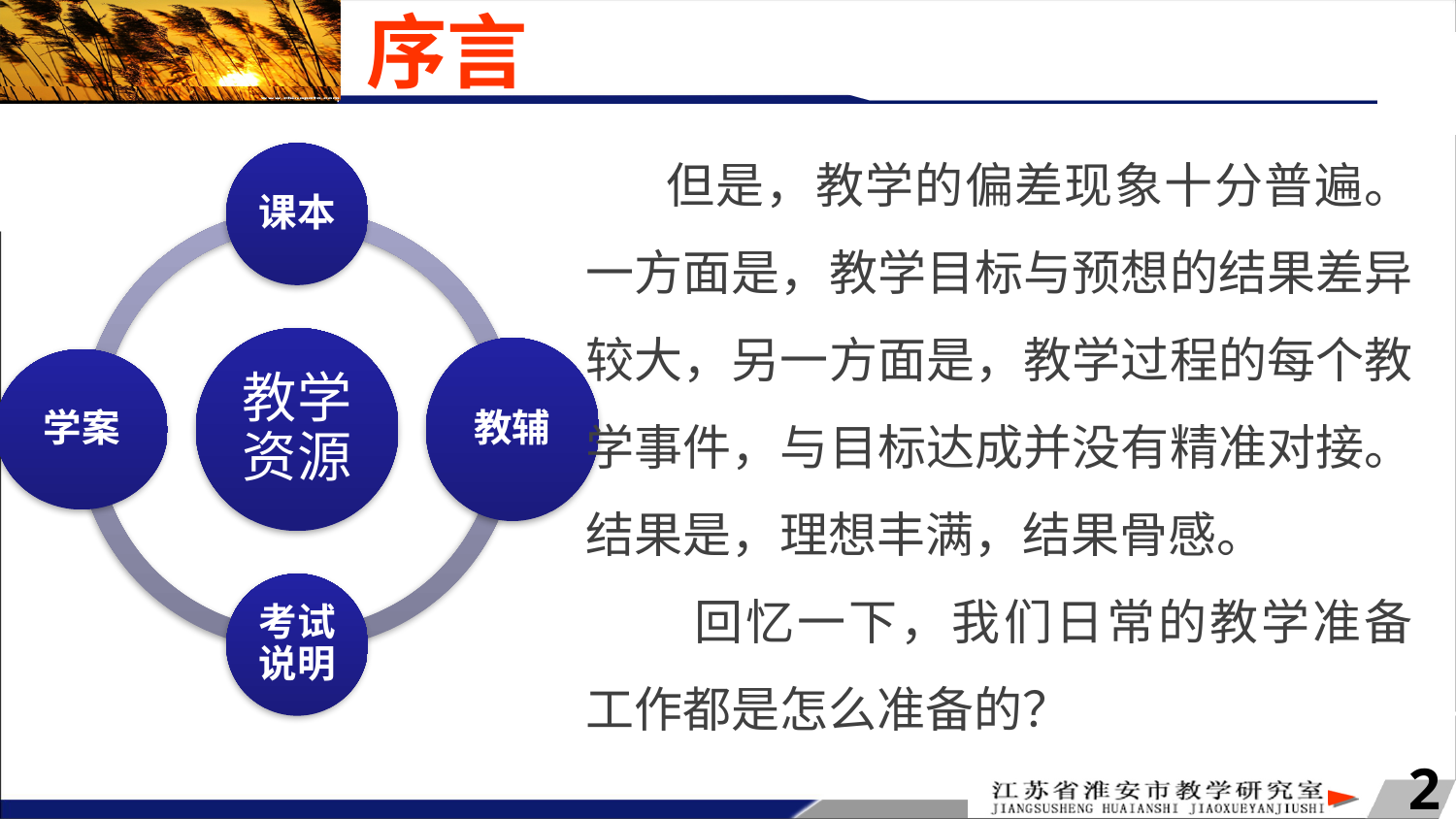

# 序言
但是，教学的偏差现象十分普遍。一方面是，教学目标与预想的结果差异较大，另一方面是，教学过程的每个教学事件，与目标达成并没有精准对接。结果是，理想丰满，结果骨感。
 回忆一下，我们日常的教学准备工作都是怎么准备的？
教学资源
课本
教辅
考试说明
学案